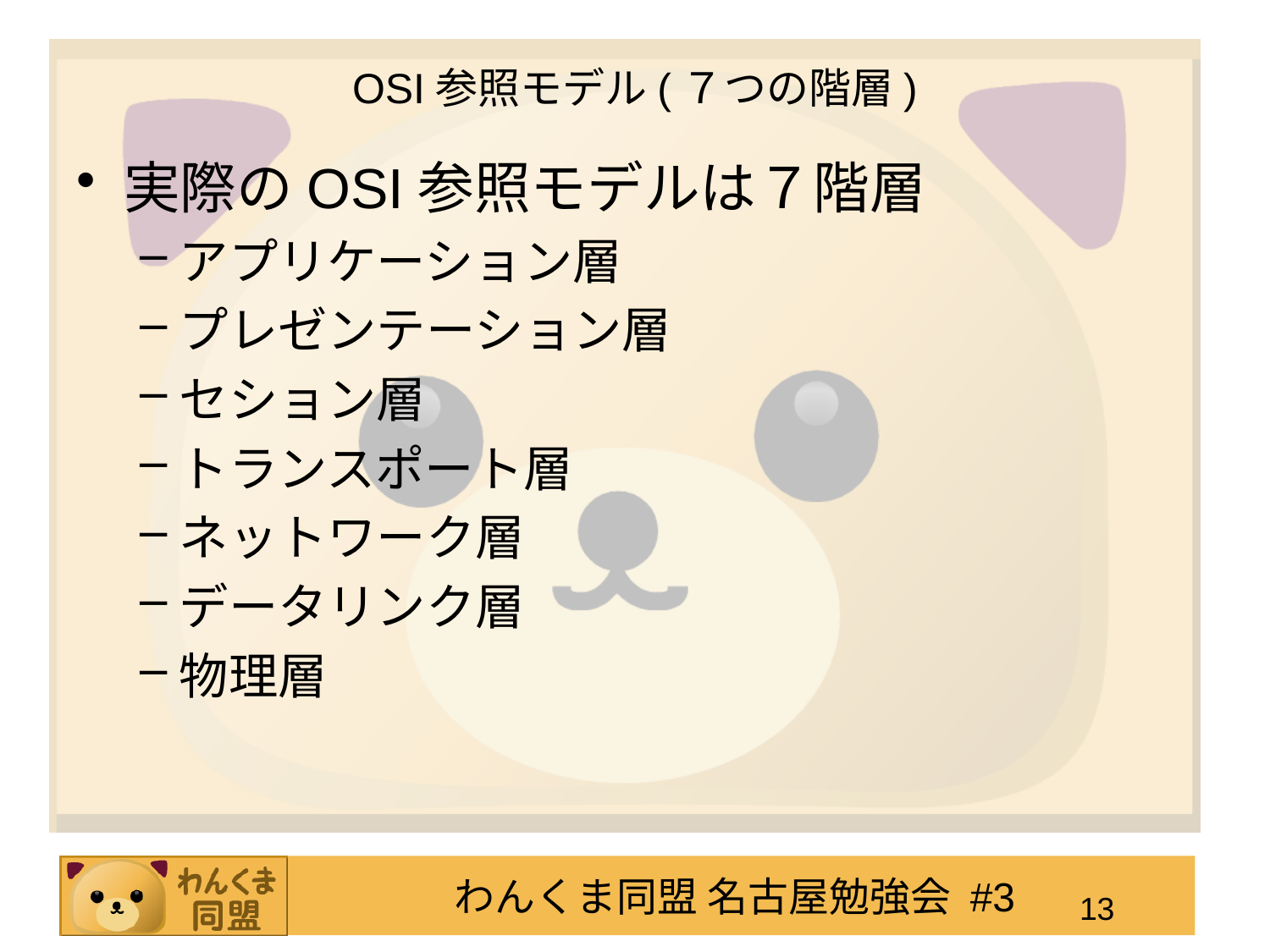

# OSI参照モデル(７つの階層)
実際のOSI参照モデルは７階層
アプリケーション層
プレゼンテーション層
セション層
トランスポート層
ネットワーク層
データリンク層
物理層